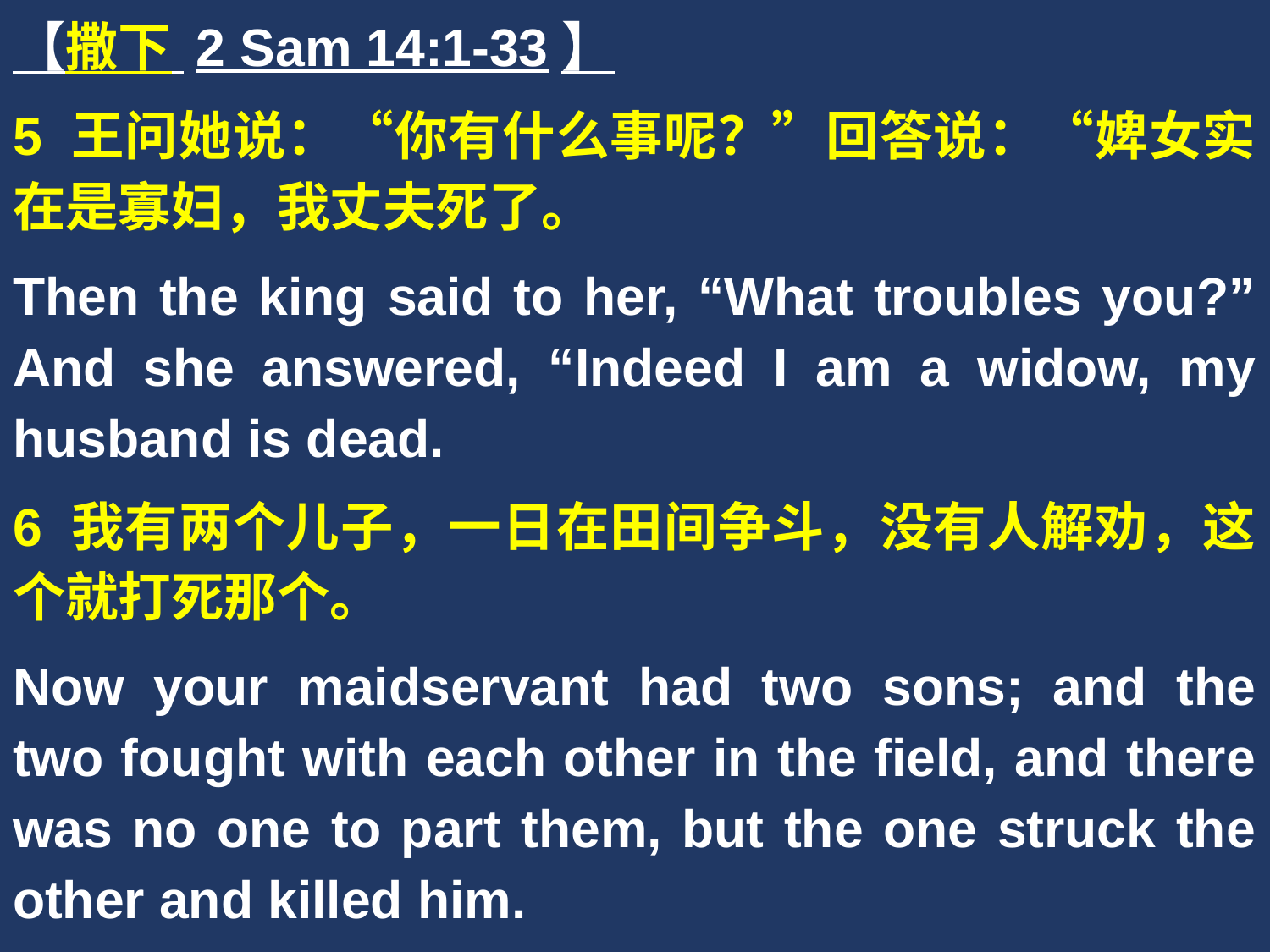

【撒下 2 Sam 14:1-33】
5 王问她说：“你有什么事呢？”回答说：“婢女实在是寡妇，我丈夫死了。
Then the king said to her, “What troubles you?” And she answered, “Indeed I am a widow, my husband is dead.
6 我有两个儿子，一日在田间争斗，没有人解劝，这个就打死那个。
Now your maidservant had two sons; and the two fought with each other in the field, and there was no one to part them, but the one struck the other and killed him.